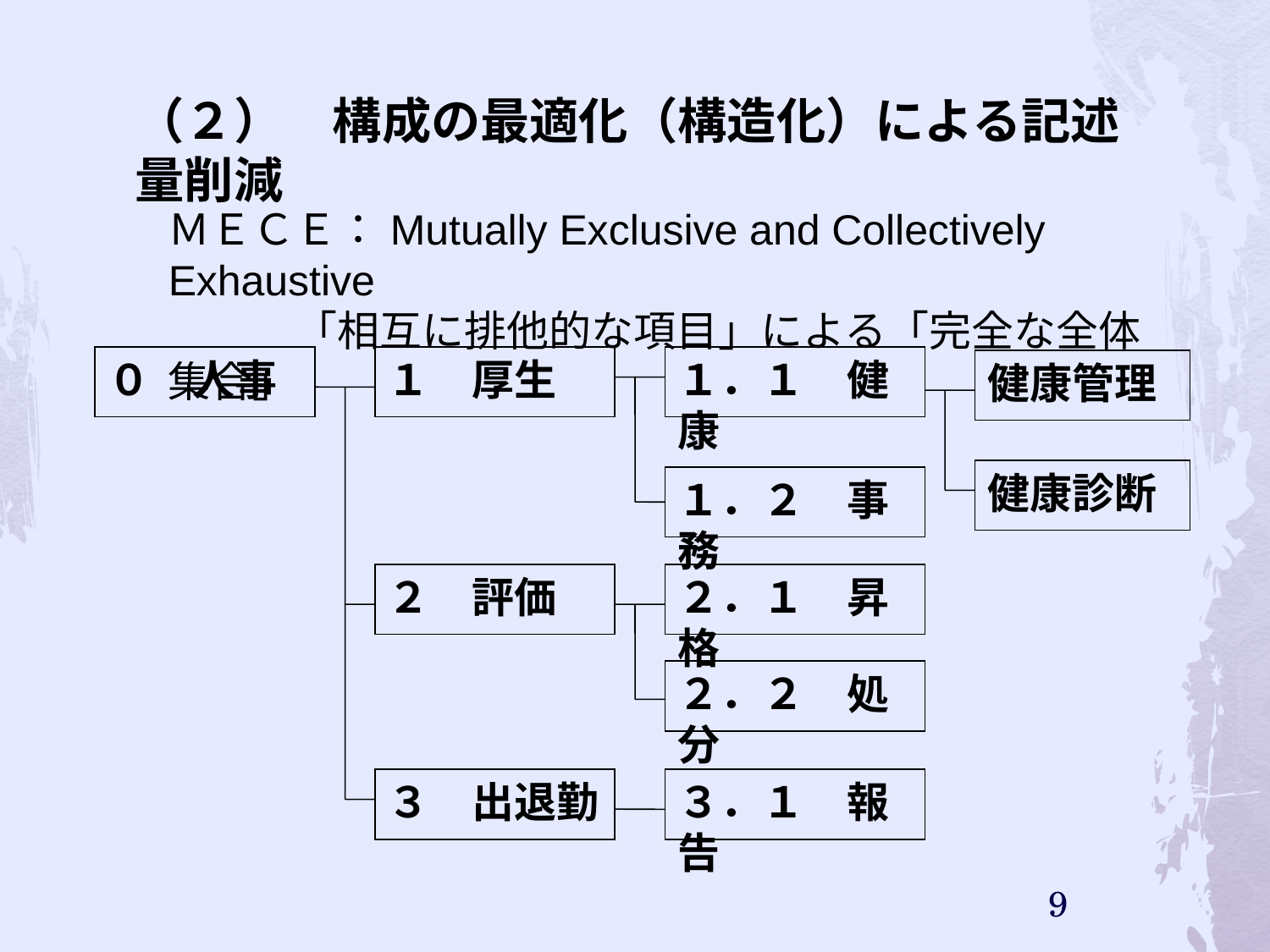

# （２）　構成の最適化（構造化）による記述量削減
ＭＥＣＥ：Mutually Exclusive and Collectively Exhaustive
　　　「相互に排他的な項目」による「完全な全体集合」
０　人事
１　厚生
１．１　健康
健康管理

健康診断
１．２　事務

２　評価
２．１　昇格

２．２　処分

３　出退勤
３．１　報告

9